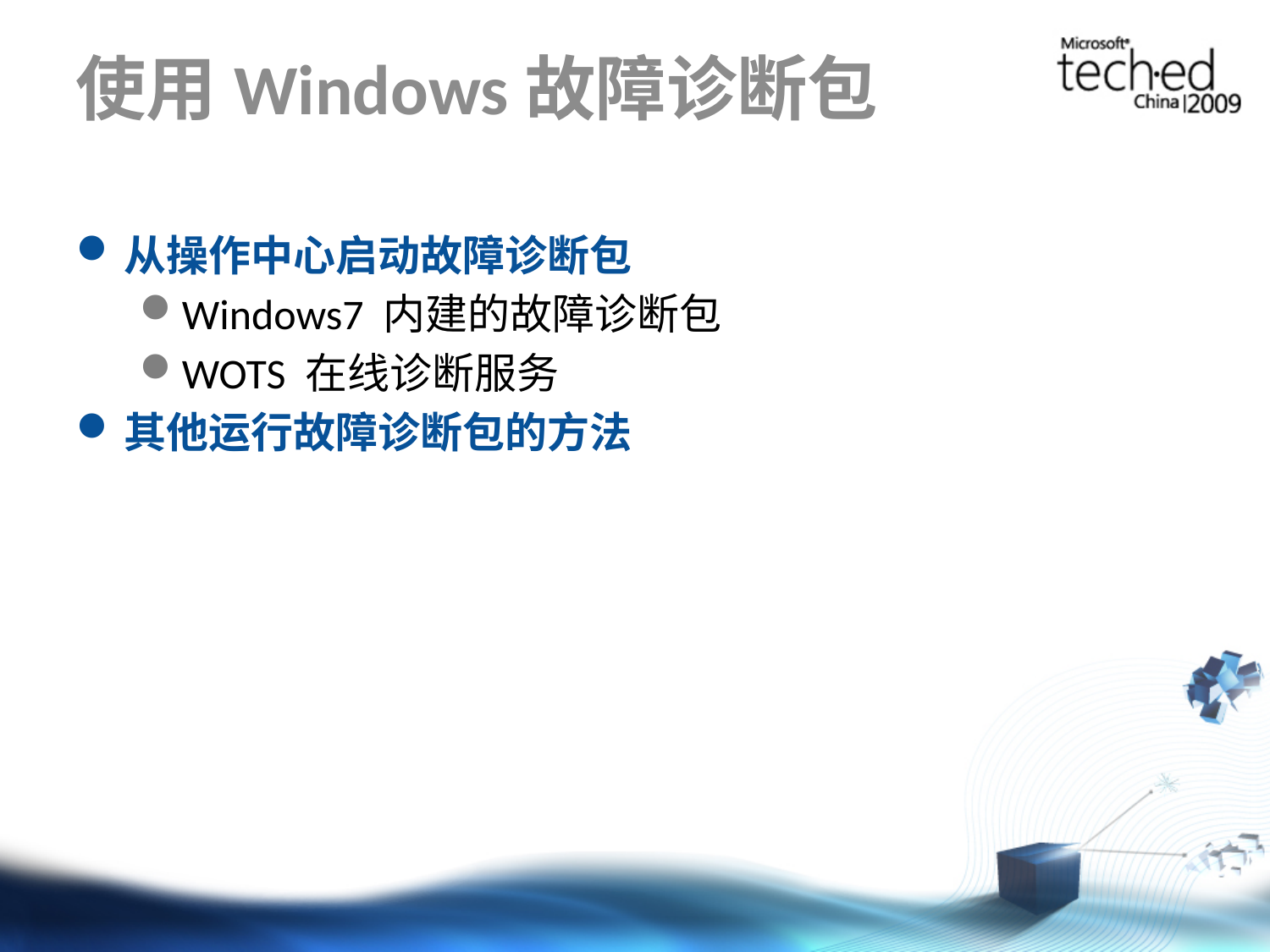

# 使用Windows故障诊断包
从操作中心启动故障诊断包
Windows7 内建的故障诊断包
WOTS 在线诊断服务
其他运行故障诊断包的方法